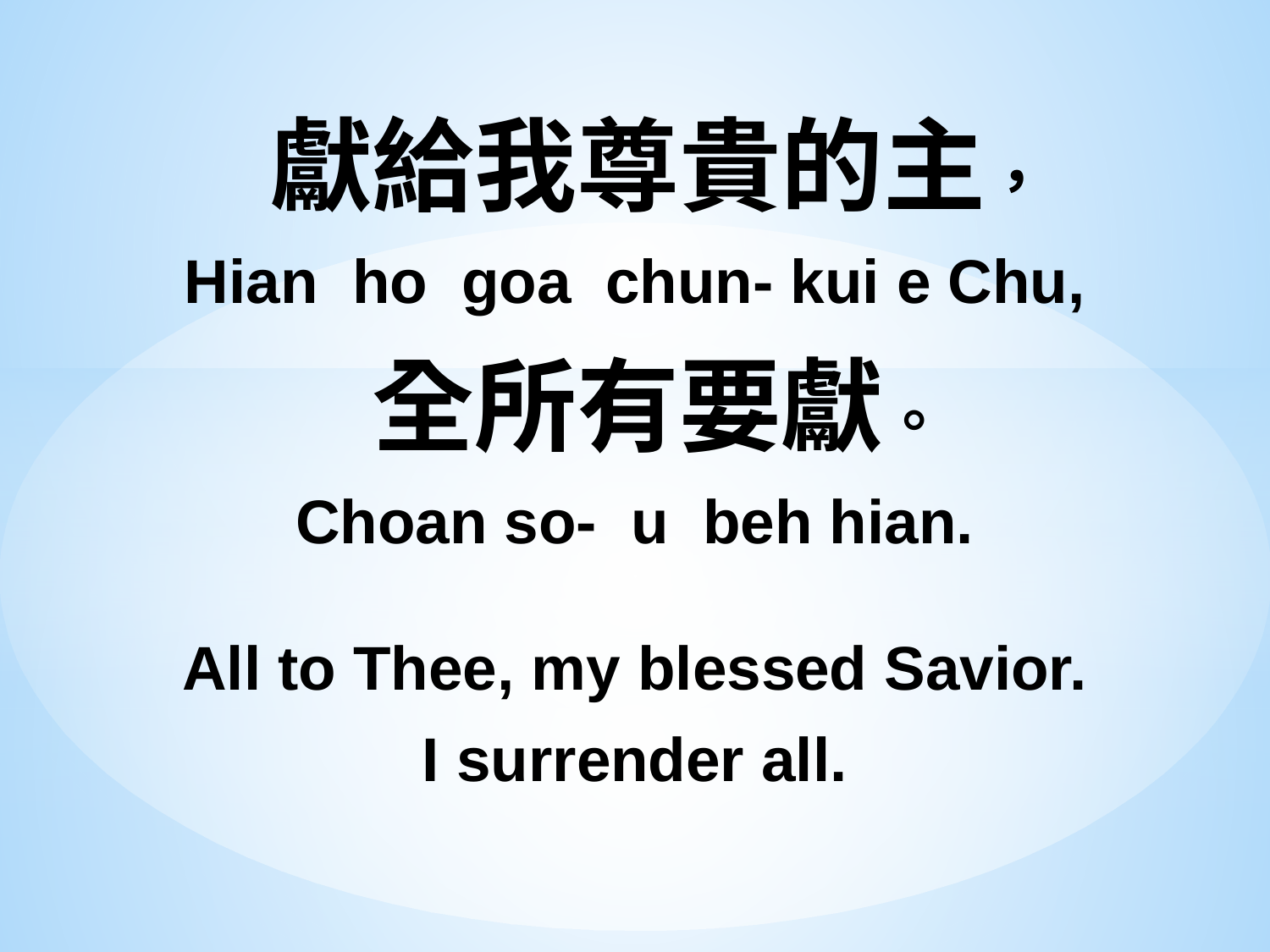

獻給我尊貴的主，
Hian  ho  goa  chun- kui e Chu,
 全所有要獻。
Choan so-  u  beh hian.

All to Thee, my blessed Savior.
I surrender all.